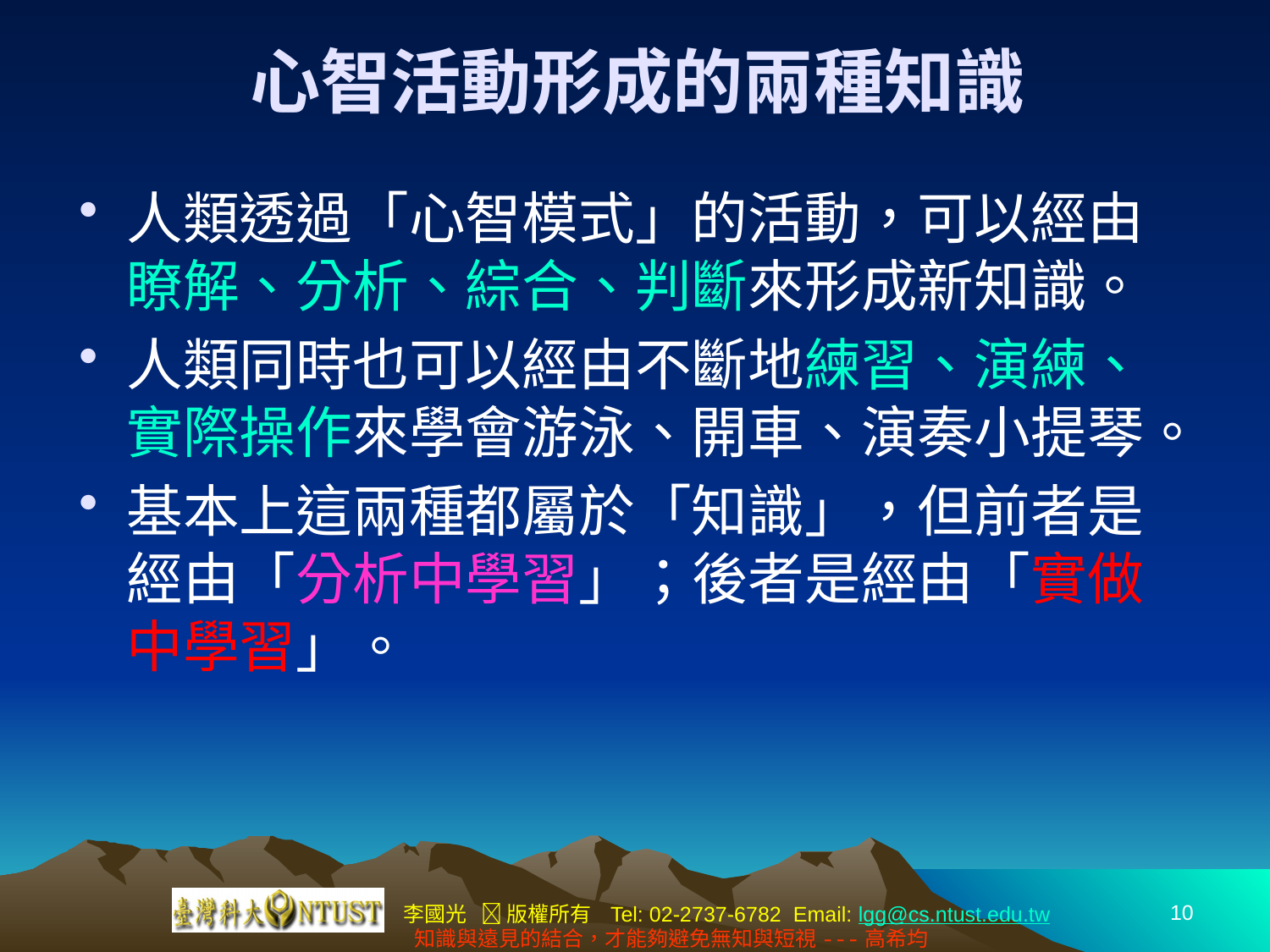

# 心智活動形成的兩種知識
人類透過「心智模式」的活動，可以經由瞭解、分析、綜合、判斷來形成新知識。
人類同時也可以經由不斷地練習、演練、實際操作來學會游泳、開車、演奏小提琴。
基本上這兩種都屬於「知識」，但前者是經由「分析中學習」；後者是經由「實做中學習」。
10